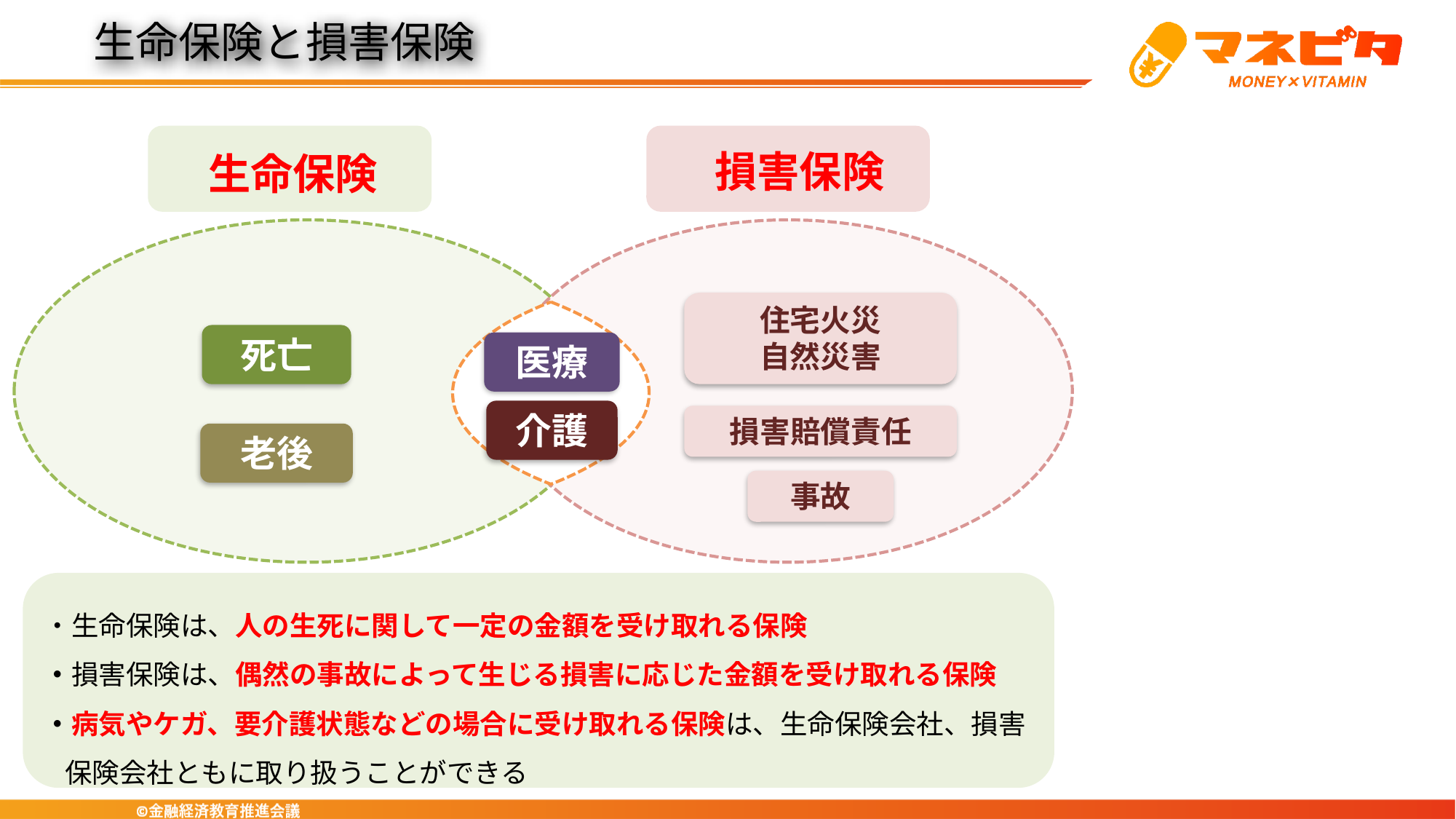

生命保険と損害保険

損害保険
生命保険

住宅火災
自然災害

死亡
医療
介護
損害賠償責任
老後
事故
・生命保険は、人の生死に関して一定の金額を受け取れる保険
・損害保険は、偶然の事故によって生じる損害に応じた金額を受け取れる保険
・病気やケガ、要介護状態などの場合に受け取れる保険は、生命保険会社、損害保険会社ともに取り扱うことができる